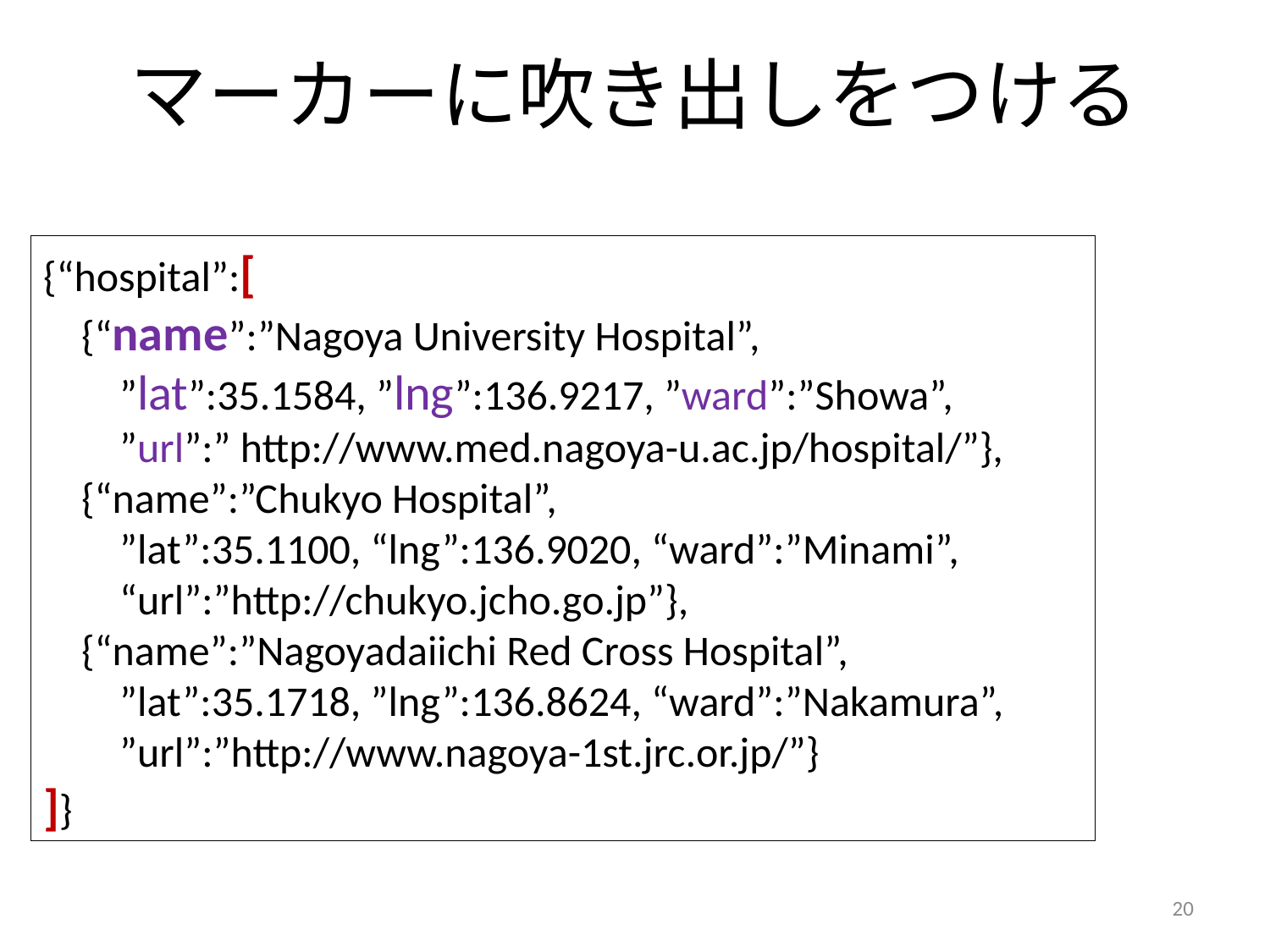

# マーカーに吹き出しをつける
{“hospital”:[
    {“name”:”Nagoya University Hospital”,
        ”lat”:35.1584, ”lng”:136.9217, ”ward”:”Showa”,
        ”url”:” http://www.med.nagoya-u.ac.jp/hospital/”},
    {“name”:”Chukyo Hospital”,
        ”lat”:35.1100, “lng”:136.9020, “ward”:”Minami”,
        “url”:”http://chukyo.jcho.go.jp”},
    {“name”:”Nagoyadaiichi Red Cross Hospital”,
        ”lat”:35.1718, ”lng”:136.8624, “ward”:”Nakamura”,
        ”url”:”http://www.nagoya-1st.jrc.or.jp/”}
]}
20